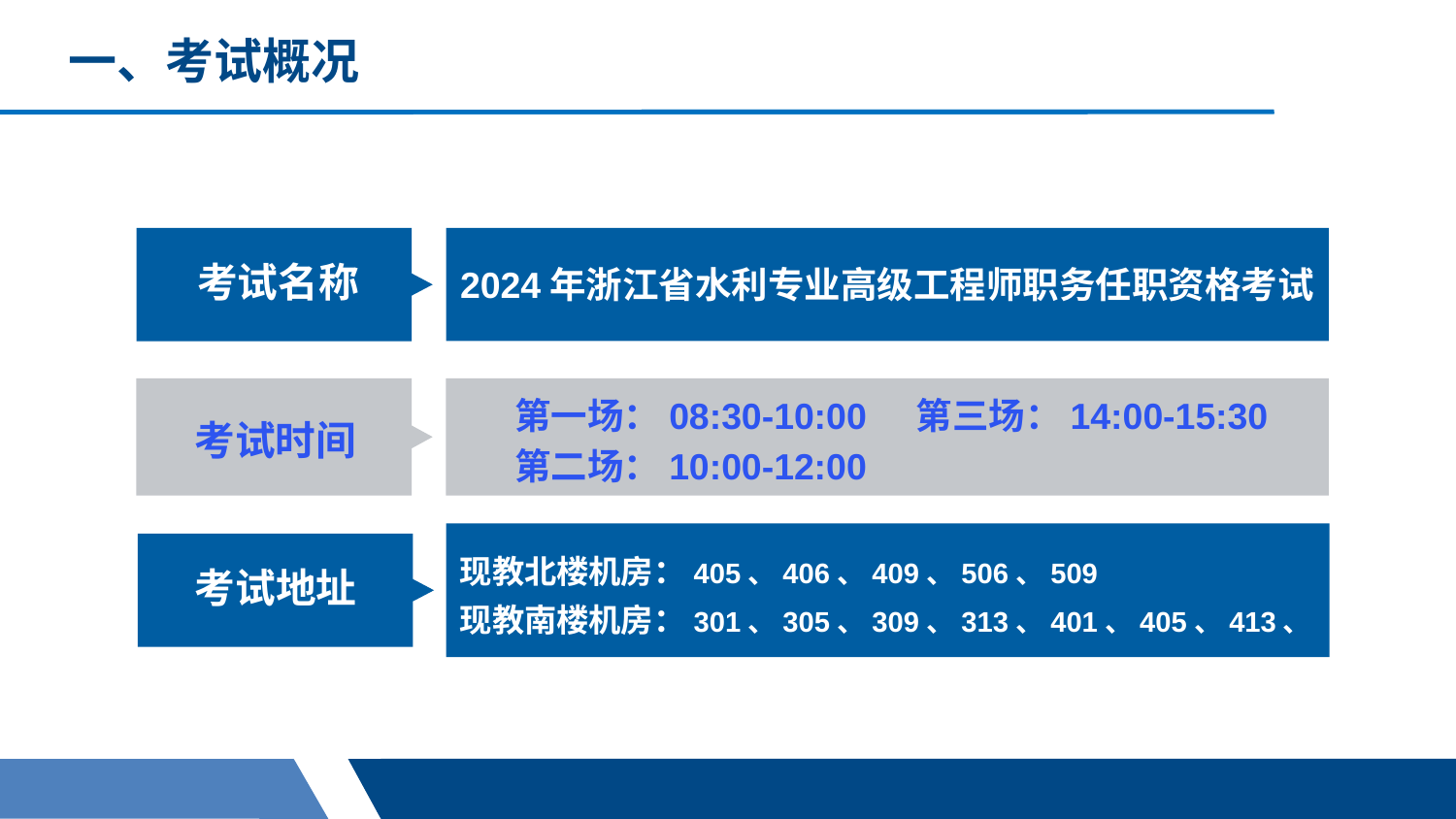

一、考试概况

考试名称
2024年浙江省水利专业高级工程师职务任职资格考试

第一场：08:30-10:00    第三场：14:00-15:30
第二场：10:00-12:00
考试时间

现教北楼机房：405、406、409、506、509
现教南楼机房：301、305、309、313、401、405、413、511
考试地址